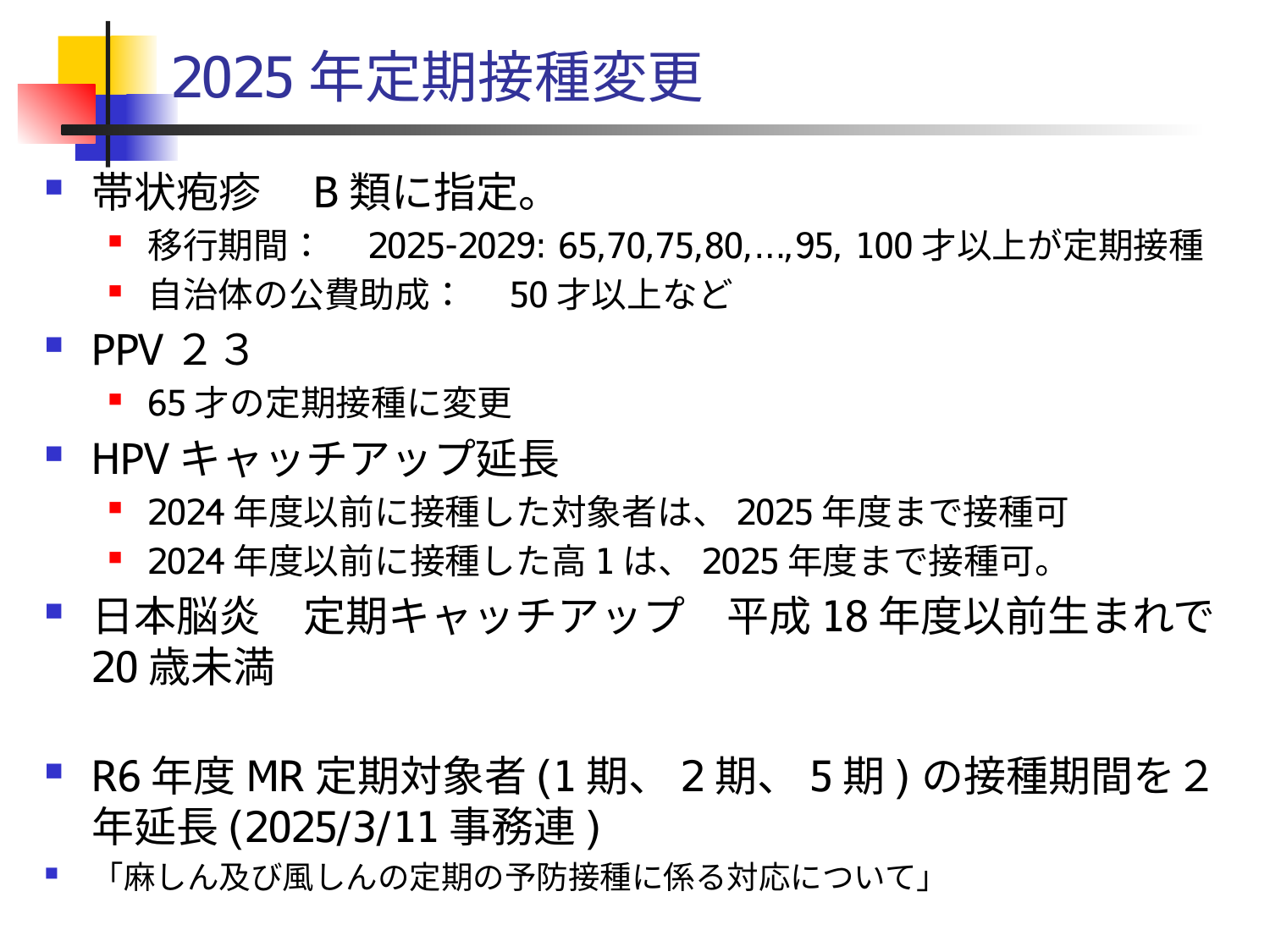

# 2025年定期接種変更
帯状疱疹　B類に指定。
移行期間：　2025-2029: 65,70,75,80,...,95, 100才以上が定期接種
自治体の公費助成：　50才以上など
PPV２３
65才の定期接種に変更
HPVキャッチアップ延長
2024年度以前に接種した対象者は、2025年度まで接種可
2024年度以前に接種した高1は、2025年度まで接種可。
日本脳炎　定期キャッチアップ　平成18年度以前生まれで20歳未満

R6年度MR定期対象者(1期、2期、5期)の接種期間を２年延長(2025/3/11事務連)
「麻しん及び風しんの定期の予防接種に係る対応について」